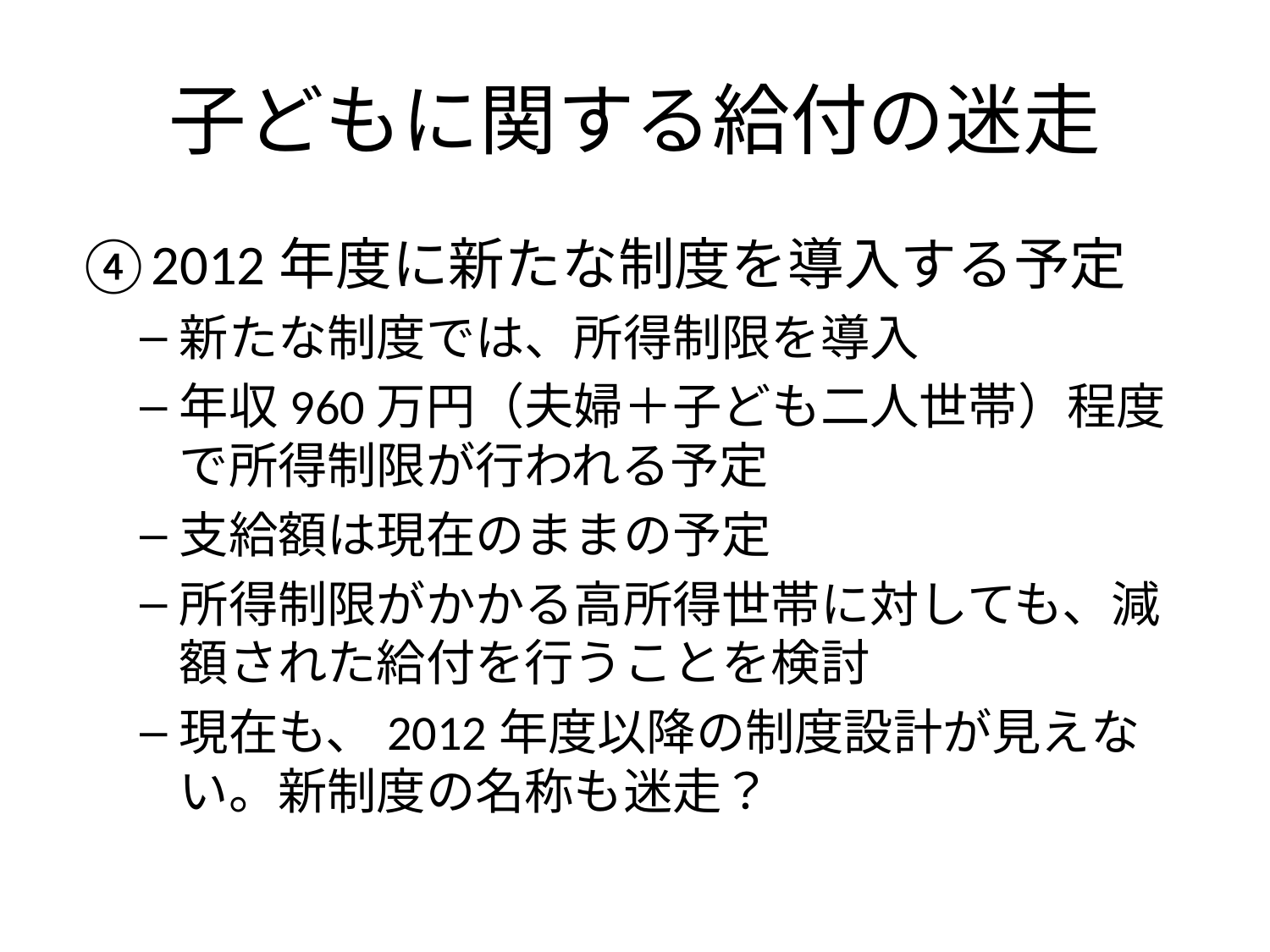

# 子どもに関する給付の迷走
④2012年度に新たな制度を導入する予定
新たな制度では、所得制限を導入
年収960万円（夫婦＋子ども二人世帯）程度で所得制限が行われる予定
支給額は現在のままの予定
所得制限がかかる高所得世帯に対しても、減額された給付を行うことを検討
現在も、2012年度以降の制度設計が見えない。新制度の名称も迷走？